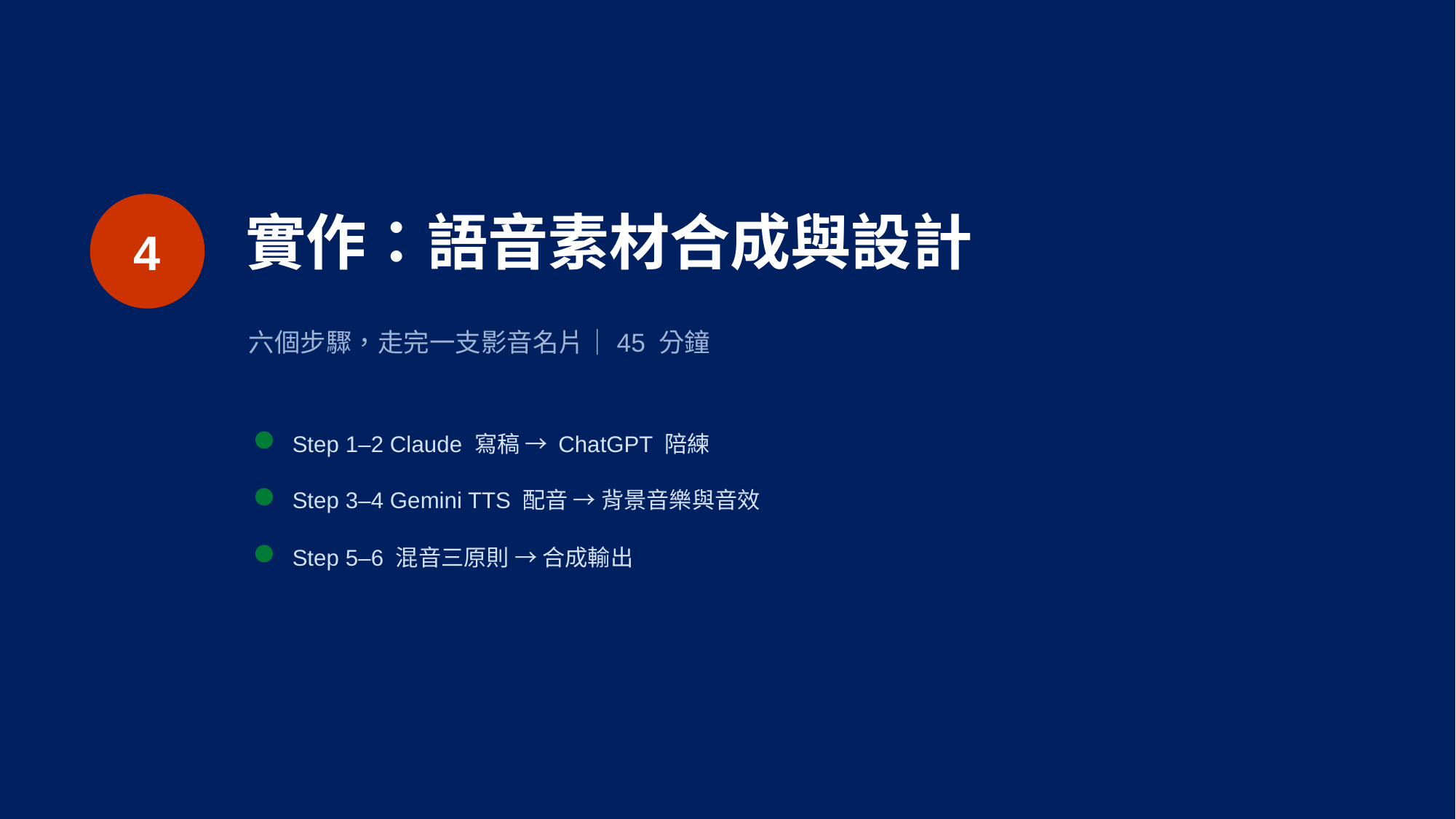

4
實作：語音素材合成與設計
六個步驟，走完一支影音名片｜45 分鐘
Step 1–2 Claude 寫稿 → ChatGPT 陪練

Step 3–4 Gemini TTS 配音 → 背景音樂與音效

Step 5–6 混音三原則 → 合成輸出